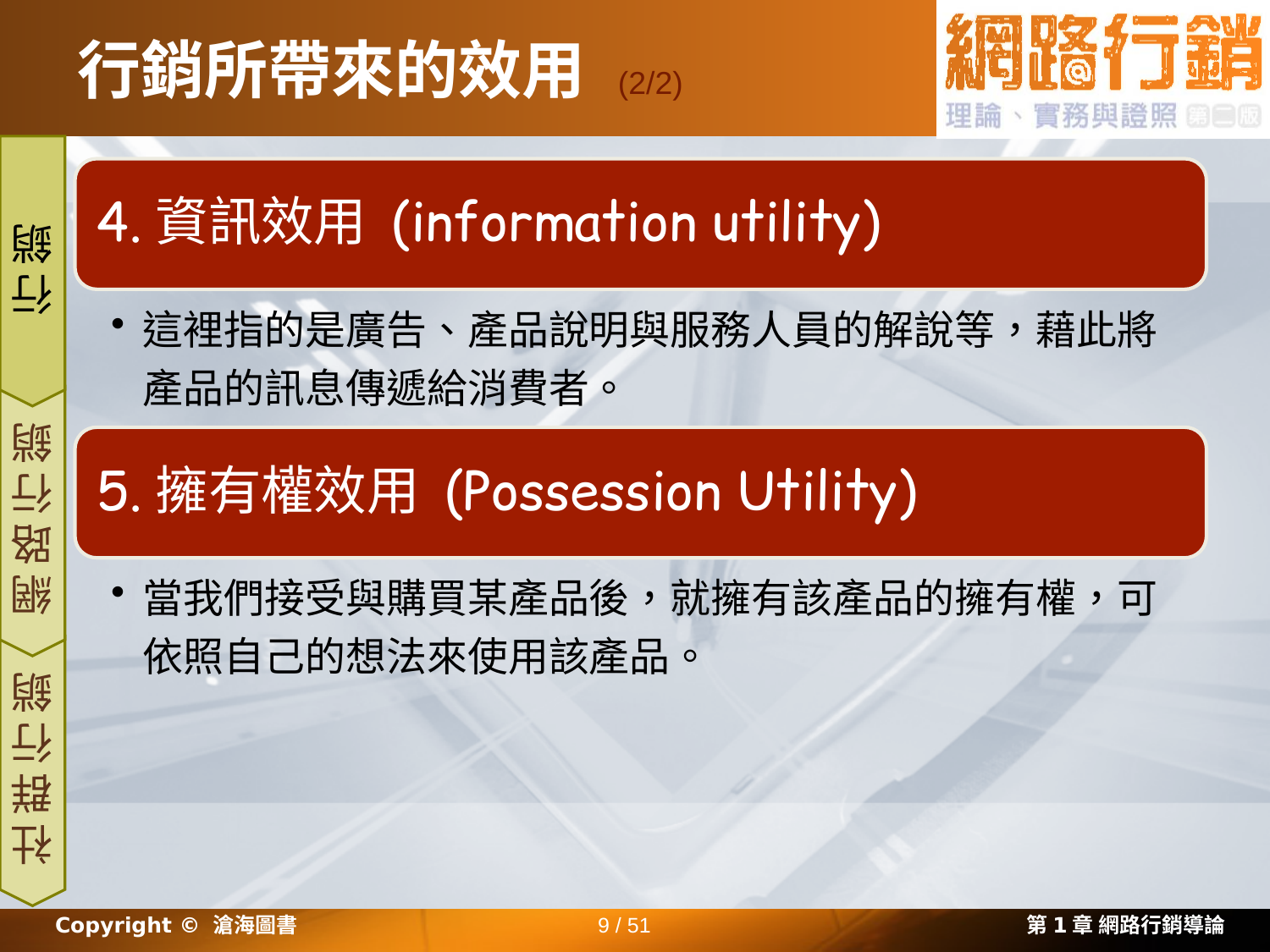

# 行銷所帶來的效用
(2/2)
4.資訊效用 (information utility)
行銷
這裡指的是廣告、產品說明與服務人員的解說等，藉此將產品的訊息傳遞給消費者。
5.擁有權效用 (Possession Utility)
網路行銷
當我們接受與購買某產品後，就擁有該產品的擁有權，可依照自己的想法來使用該產品。
社群行銷
Copyright © 滄海圖書
9 / 51
第1章 網路行銷導論